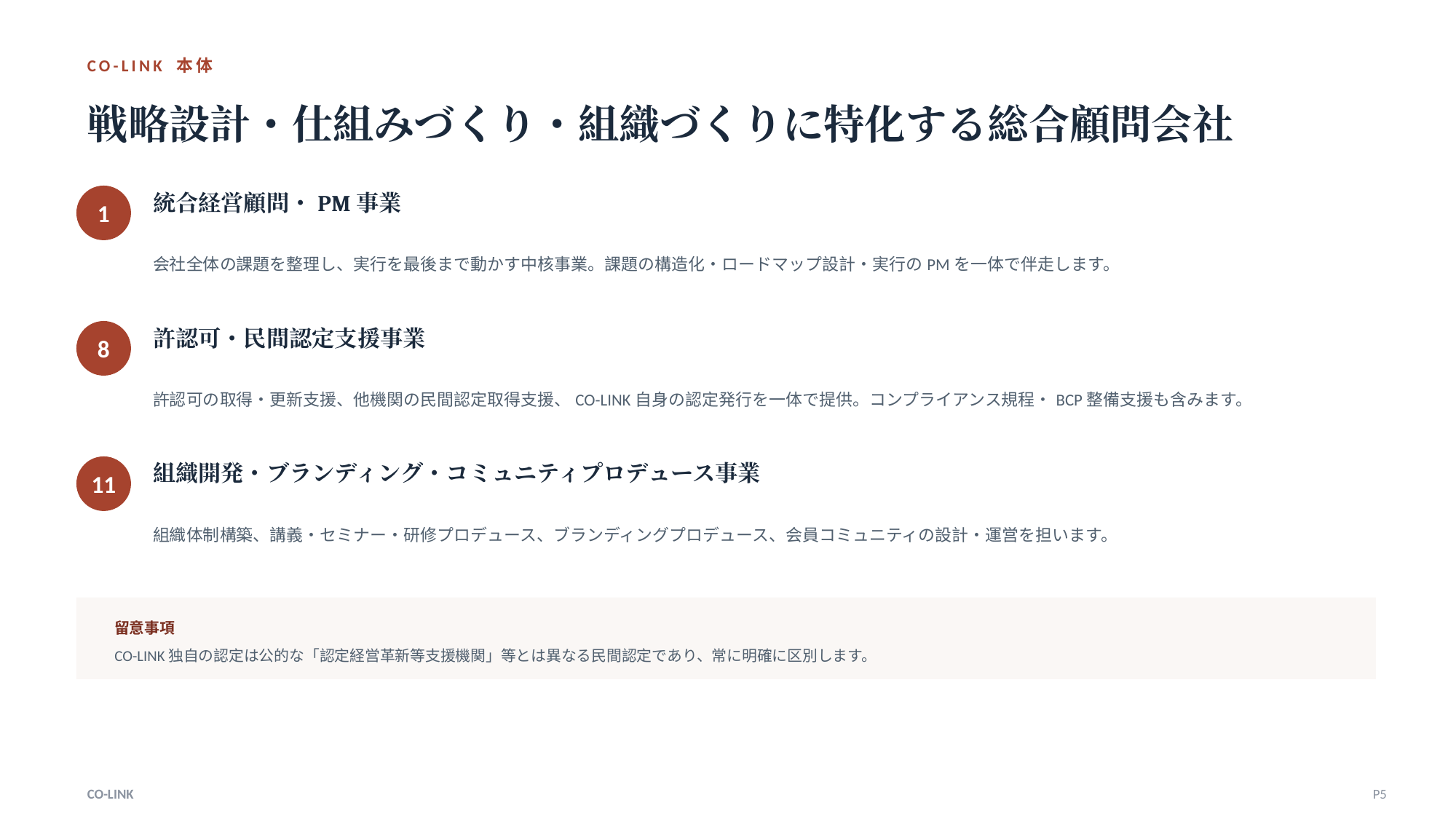

CO-LINK 本体
戦略設計・仕組みづくり・組織づくりに特化する総合顧問会社
統合経営顧問・PM事業

1
会社全体の課題を整理し、実行を最後まで動かす中核事業。課題の構造化・ロードマップ設計・実行のPMを一体で伴走します。
許認可・民間認定支援事業

8
許認可の取得・更新支援、他機関の民間認定取得支援、CO-LINK自身の認定発行を一体で提供。コンプライアンス規程・BCP整備支援も含みます。
組織開発・ブランディング・コミュニティプロデュース事業

11
組織体制構築、講義・セミナー・研修プロデュース、ブランディングプロデュース、会員コミュニティの設計・運営を担います。

留意事項
CO-LINK独自の認定は公的な「認定経営革新等支援機関」等とは異なる民間認定であり、常に明確に区別します。
CO-LINK
P5